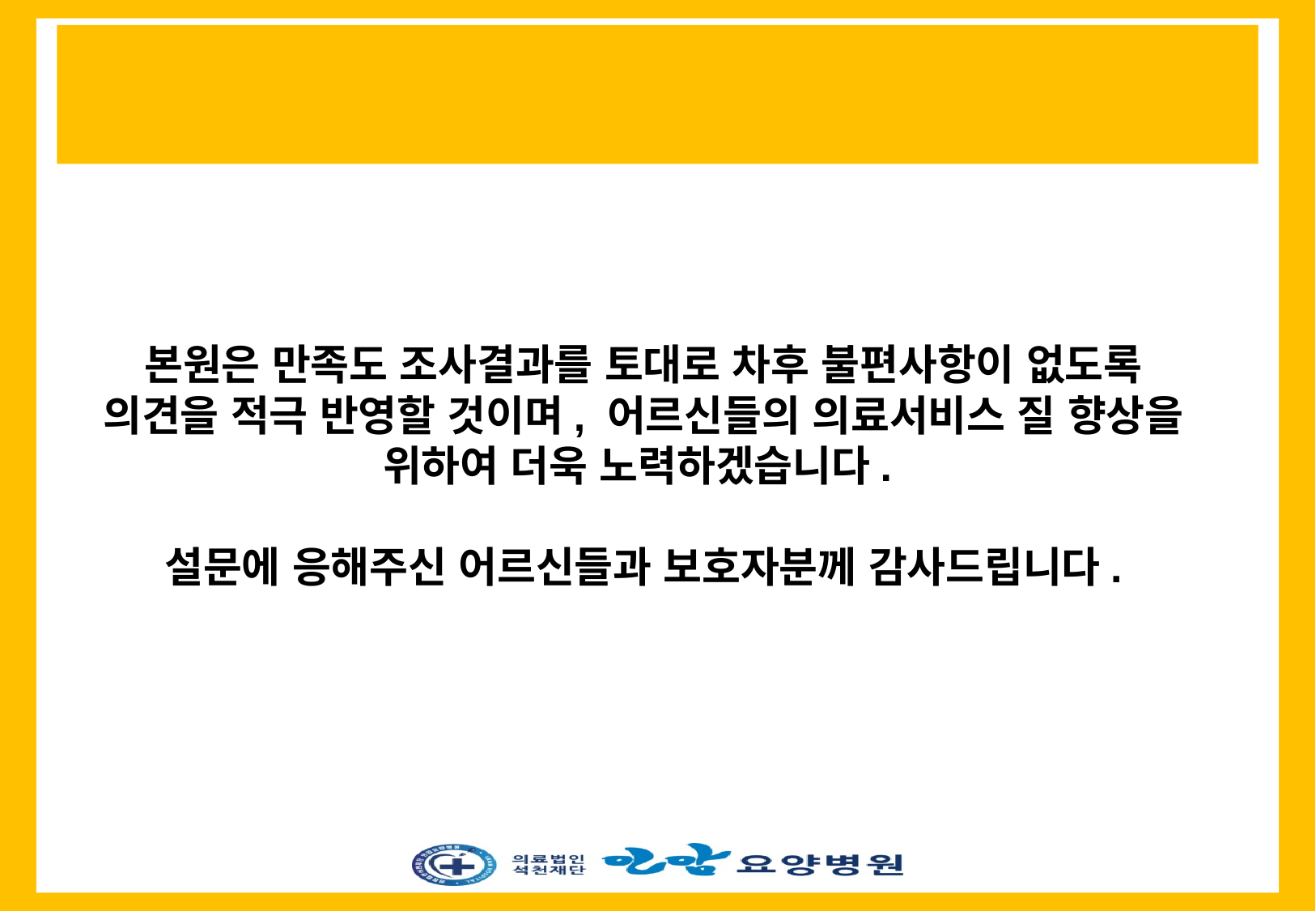

본원은 만족도 조사결과를 토대로 차후 불편사항이 없도록 의견을 적극 반영할 것이며, 어르신들의 의료서비스 질 향상을 위하여 더욱 노력하겠습니다.

설문에 응해주신 어르신들과 보호자분께 감사드립니다.